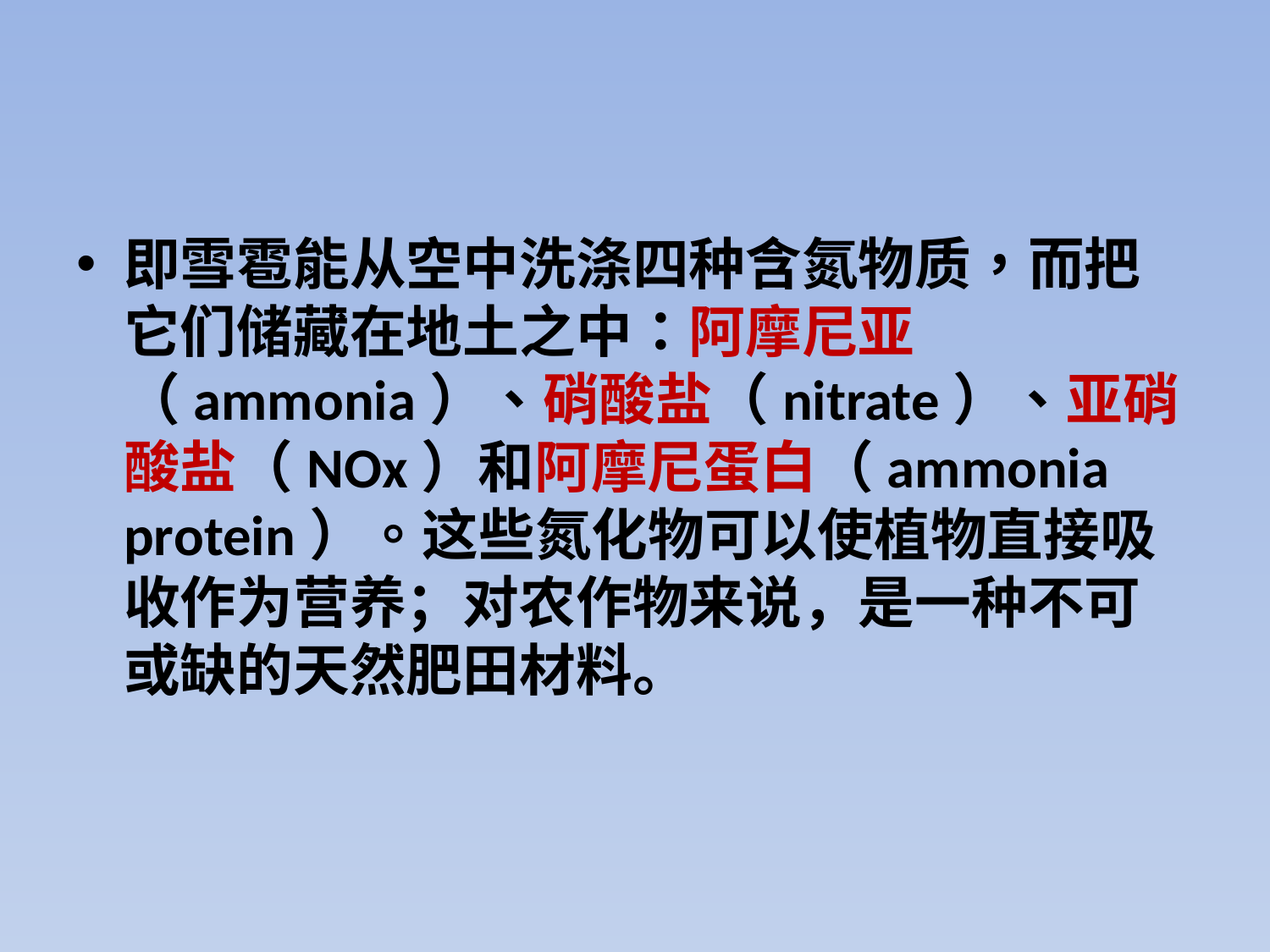

#
即雪雹能从空中洗涤四种含氮物质，而把它们储藏在地土之中：阿摩尼亚（ammonia）、硝酸盐（nitrate）、亚硝酸盐（NOx）和阿摩尼蛋白（ammonia protein）。这些氮化物可以使植物直接吸收作为营养；对农作物来说，是一种不可或缺的天然肥田材料。